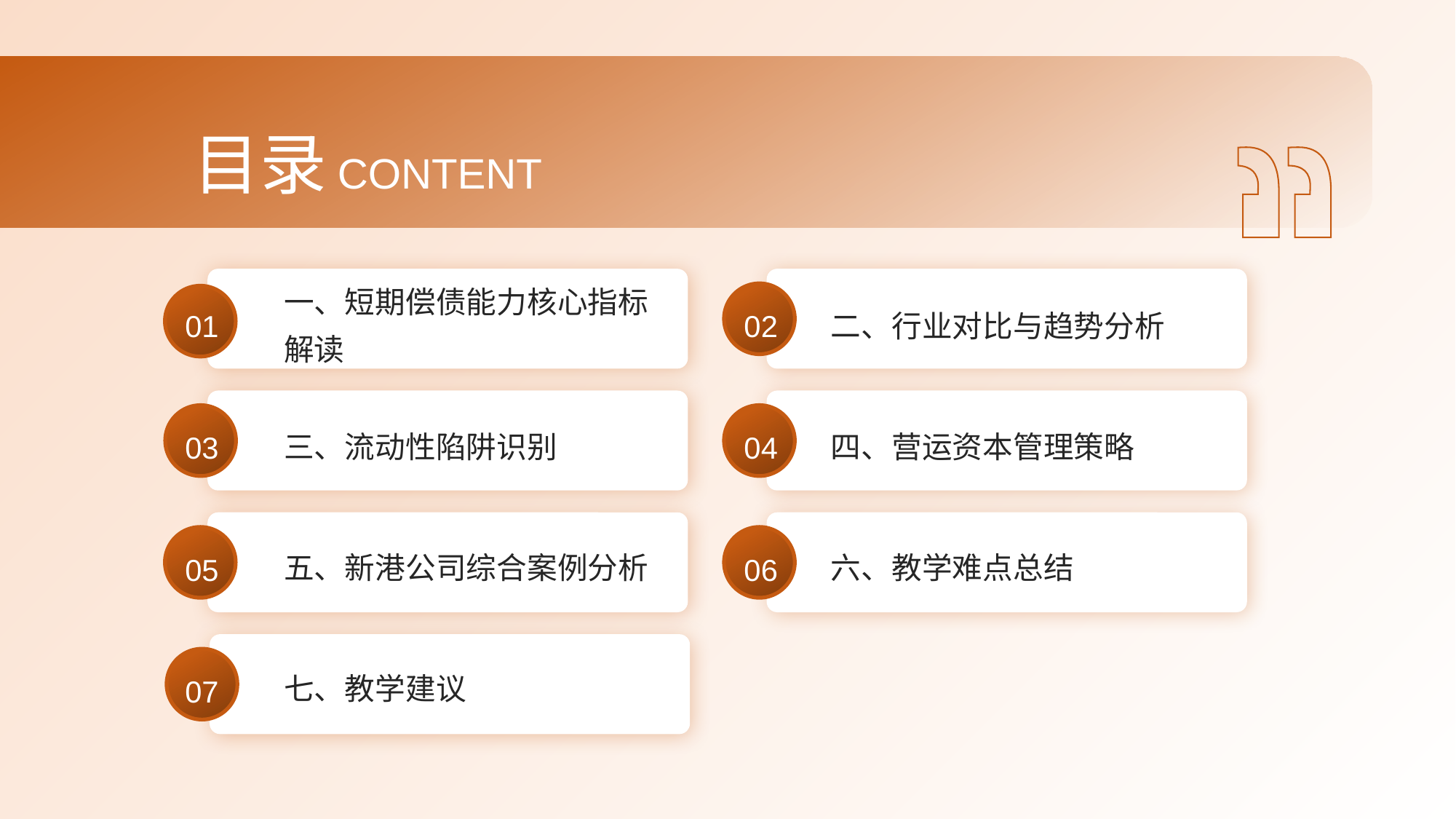

目录
CONTENT

一、短期偿债能力核心指标解读
二、行业对比与趋势分析

01
02

三、流动性陷阱识别
四、营运资本管理策略

03
04

五、新港公司综合案例分析

六、教学难点总结

05
06
七、教学建议

07